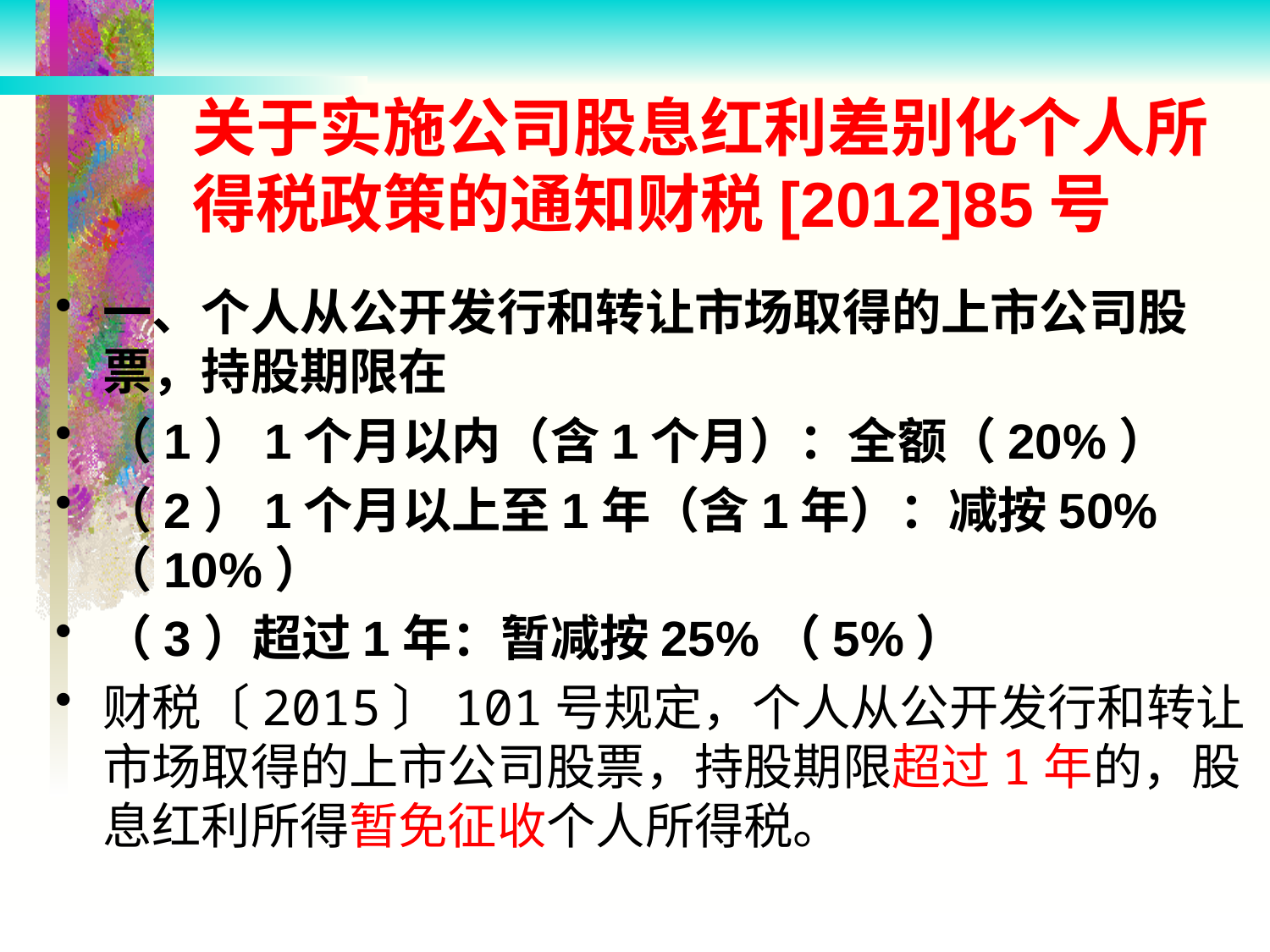

# 关于实施公司股息红利差别化个人所得税政策的通知财税[2012]85号
一、个人从公开发行和转让市场取得的上市公司股票，持股期限在
（1）1个月以内（含1个月）：全额（20%）
（2）1个月以上至1年（含1年）：减按50%（10%）
（3）超过1年：暂减按25%（5%）
财税〔2015〕101号规定，个人从公开发行和转让市场取得的上市公司股票，持股期限超过1年的，股息红利所得暂免征收个人所得税。